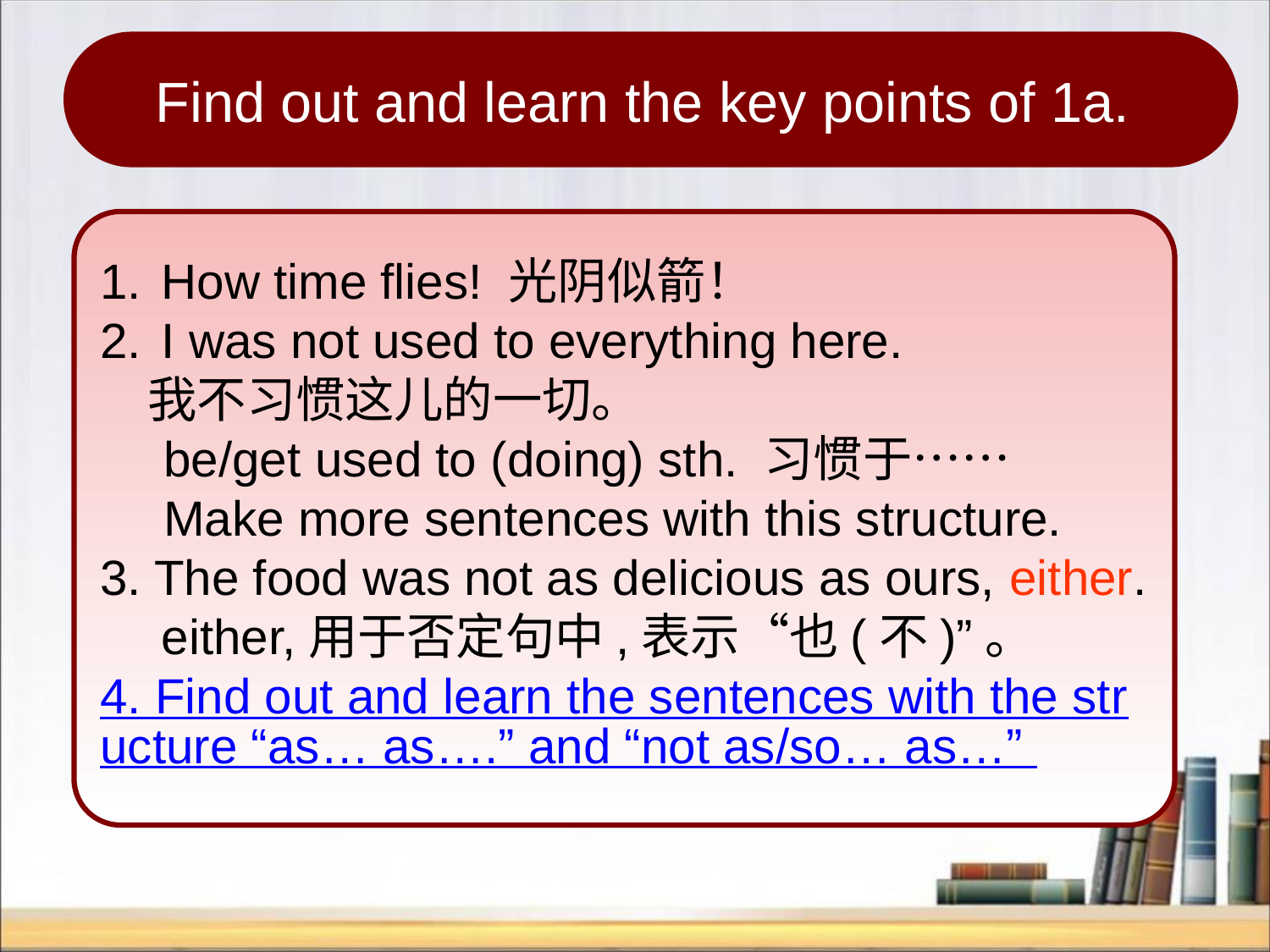

Find out and learn the key points of 1a.
 How time flies! 光阴似箭！
 I was not used to everything here.
	我不习惯这儿的一切。
be/get used to (doing) sth. 习惯于……
Make more sentences with this structure.
3. The food was not as delicious as ours, either.
	 either,用于否定句中,表示“也(不)”。
4.	 Find out and learn the sentences with the structure “as… as….” and “not as/so… as…”